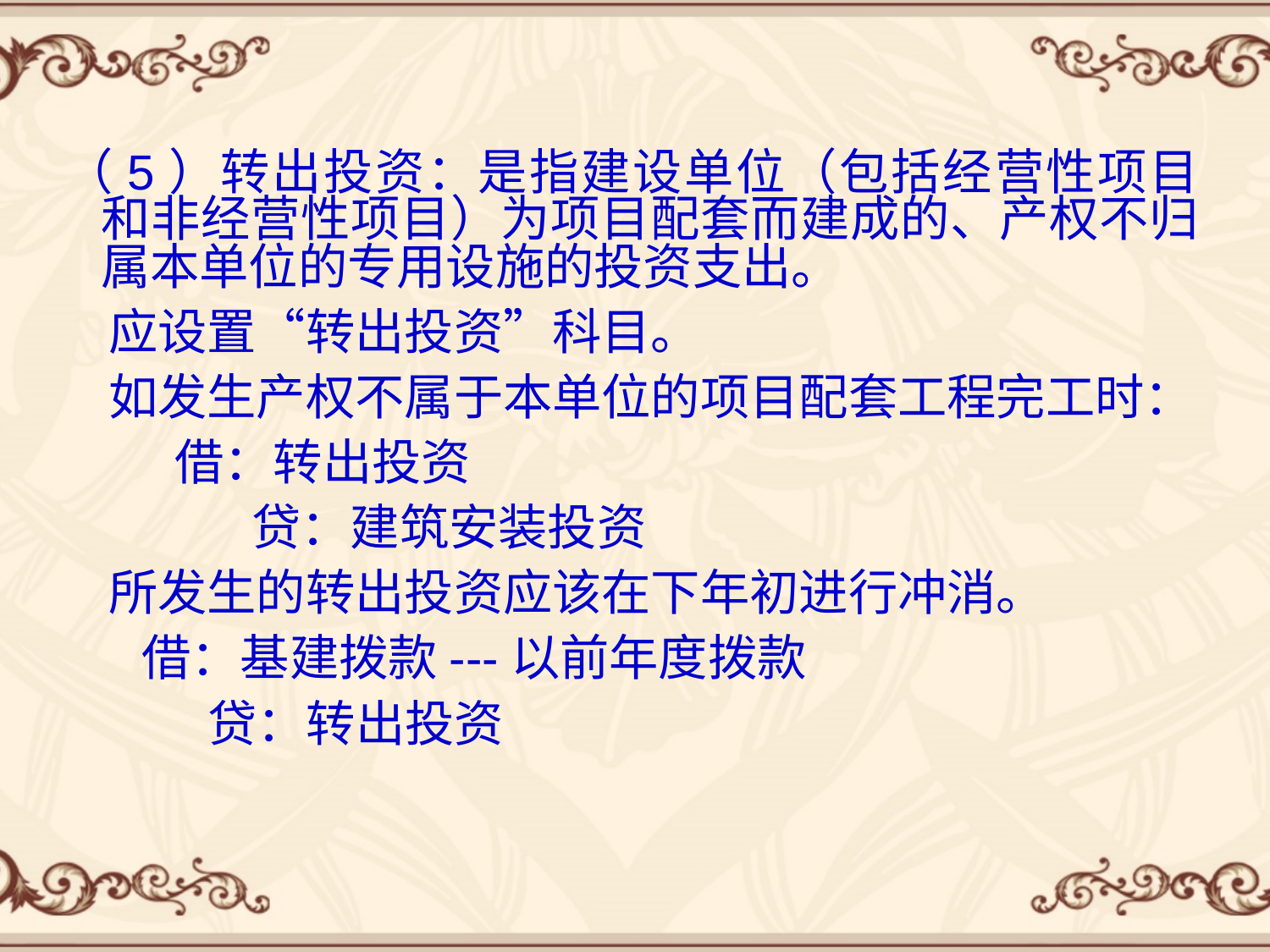

（5）转出投资：是指建设单位（包括经营性项目和非经营性项目）为项目配套而建成的、产权不归属本单位的专用设施的投资支出。
   应设置“转出投资”科目。
   如发生产权不属于本单位的项目配套工程完工时：
         借：转出投资
                贷：建筑安装投资
   所发生的转出投资应该在下年初进行冲消。
      借：基建拨款---以前年度拨款
            贷：转出投资